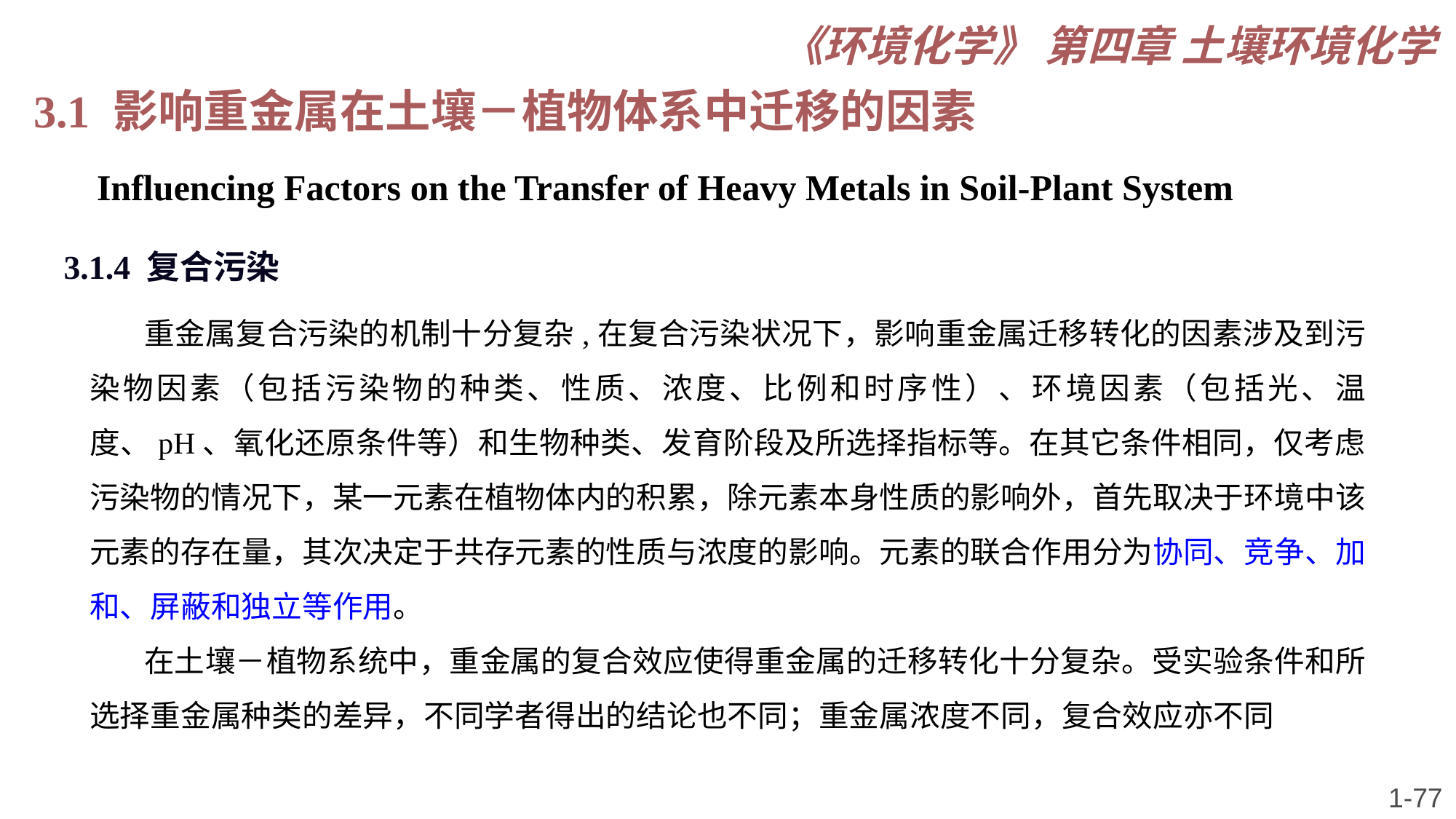

《环境化学》 第四章 土壤环境化学
3.1 影响重金属在土壤－植物体系中迁移的因素
      Influencing Factors on the Transfer of Heavy Metals in Soil-Plant System
3.1.4 复合污染
重金属复合污染的机制十分复杂,在复合污染状况下，影响重金属迁移转化的因素涉及到污染物因素（包括污染物的种类、性质、浓度、比例和时序性）、环境因素（包括光、温度、pH、氧化还原条件等）和生物种类、发育阶段及所选择指标等。在其它条件相同，仅考虑污染物的情况下，某一元素在植物体内的积累，除元素本身性质的影响外，首先取决于环境中该元素的存在量，其次决定于共存元素的性质与浓度的影响。元素的联合作用分为协同、竞争、加和、屏蔽和独立等作用。
在土壤－植物系统中，重金属的复合效应使得重金属的迁移转化十分复杂。受实验条件和所选择重金属种类的差异，不同学者得出的结论也不同；重金属浓度不同，复合效应亦不同
1-77